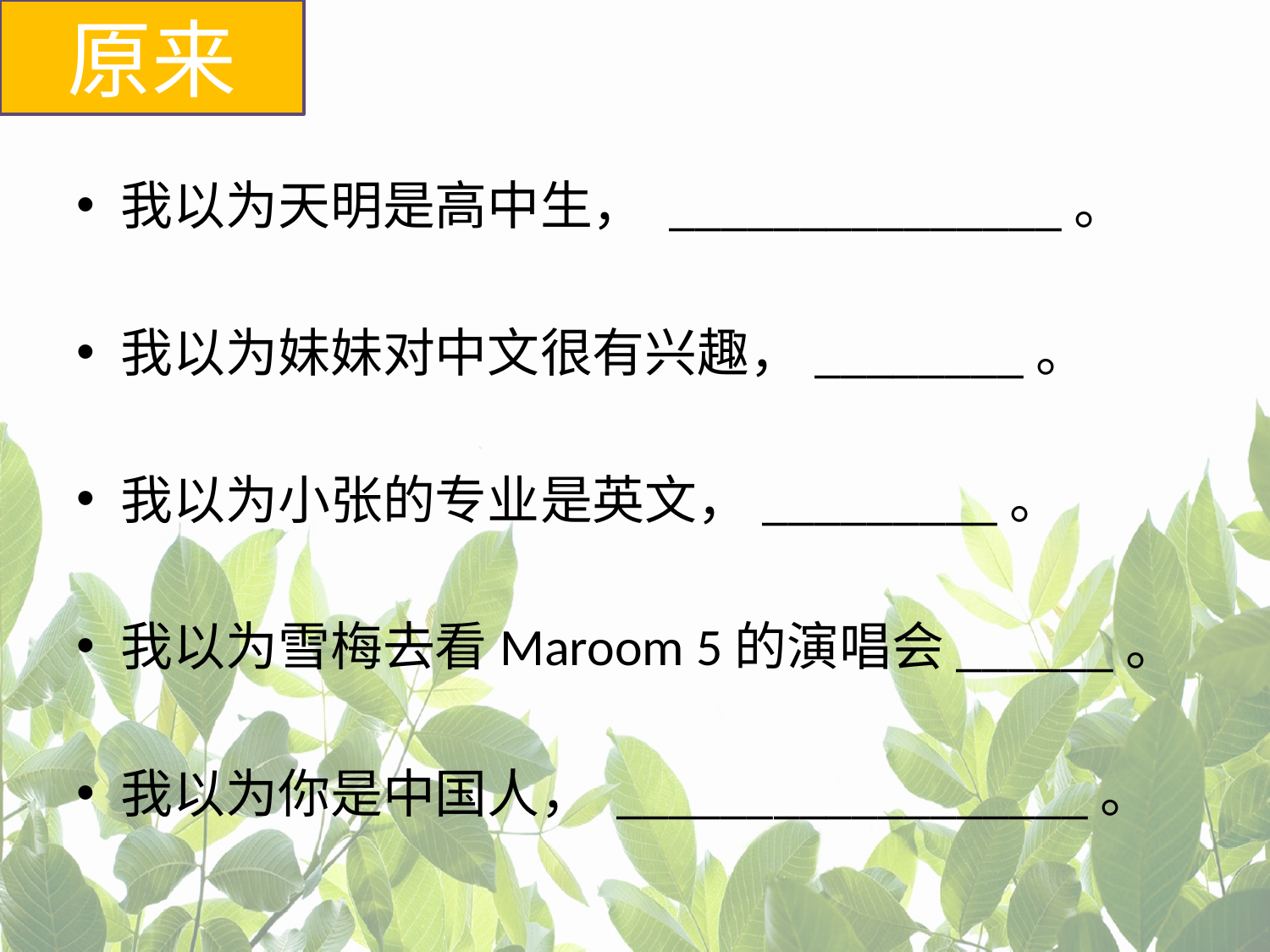

原来
我以为天明是高中生， _______________。

我以为妹妹对中文很有兴趣，________。

我以为小张的专业是英文，_________。

我以为雪梅去看Maroom 5的演唱会______。

我以为你是中国人， __________________。